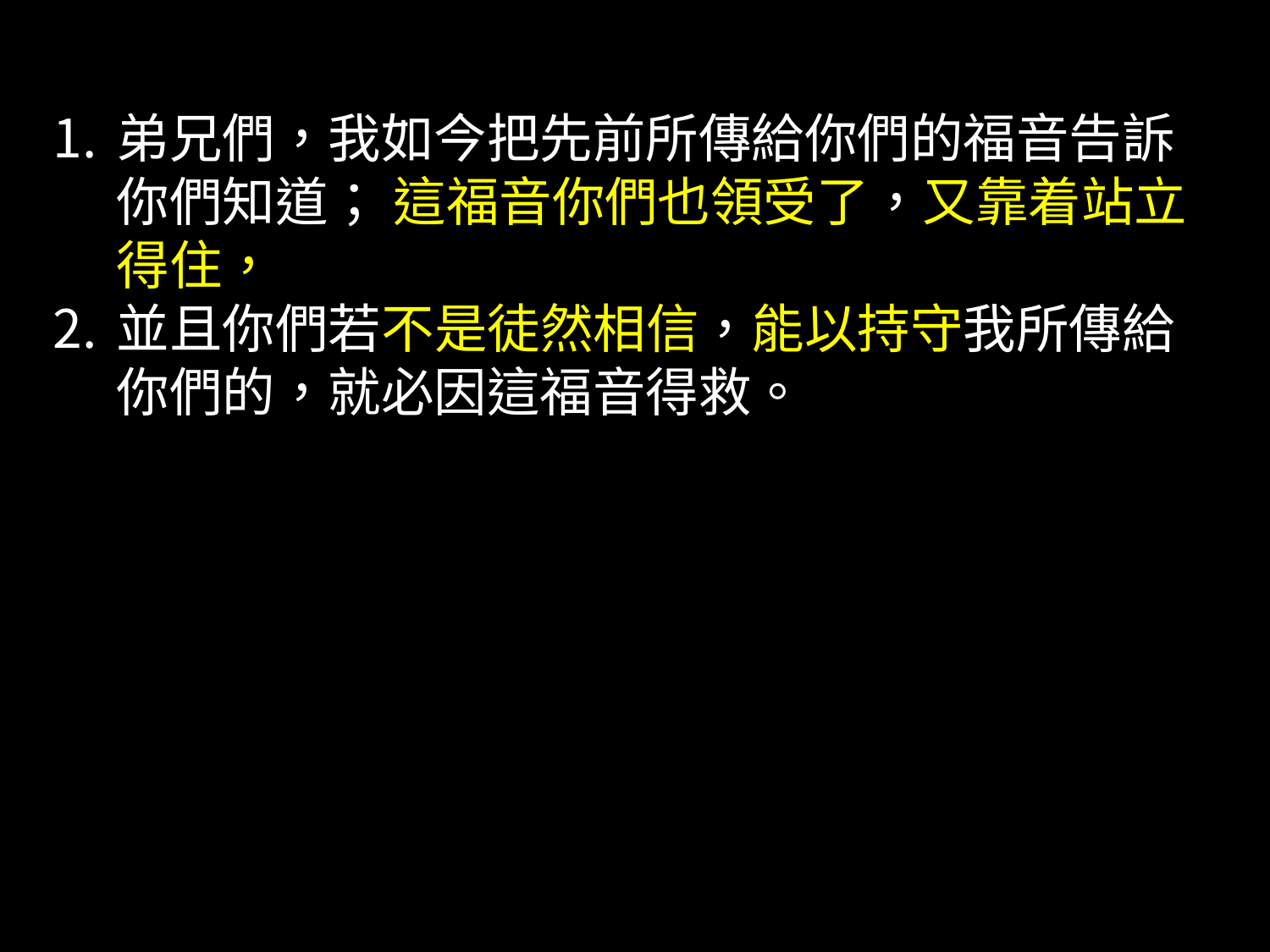

弟兄們，我如今把先前所傳給你們的福音告訴你們知道； 這福音你們也領受了，又靠着站立得住，
並且你們若不是徒然相信，能以持守我所傳給你們的，就必因這福音得救。